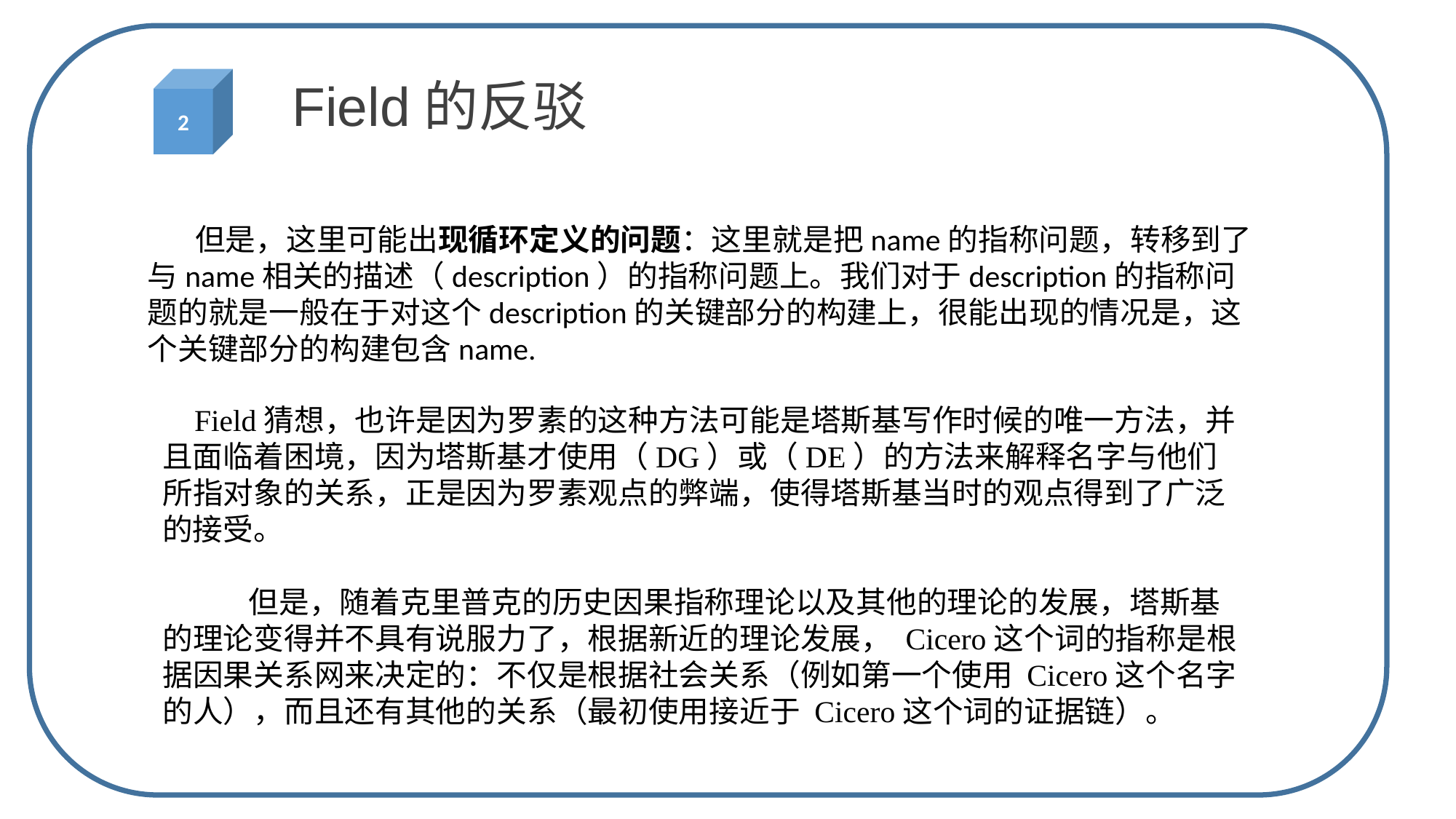

2
Field的反驳

      但是，这里可能出现循环定义的问题：这里就是把name的指称问题，转移到了与name相关的描述（description）的指称问题上。我们对于description的指称问题的就是一般在于对这个description的关键部分的构建上，很能出现的情况是，这个关键部分的构建包含name.
Field猜想，也许是因为罗素的这种方法可能是塔斯基写作时候的唯一方法，并且面临着困境，因为塔斯基才使用（DG）或（DE）的方法来解释名字与他们所指对象的关系，正是因为罗素观点的弊端，使得塔斯基当时的观点得到了广泛的接受。
       但是，随着克里普克的历史因果指称理论以及其他的理论的发展，塔斯基的理论变得并不具有说服力了，根据新近的理论发展， Cicero这个词的指称是根据因果关系网来决定的：不仅是根据社会关系（例如第一个使用 Cicero这个名字的人），而且还有其他的关系（最初使用接近于 Cicero这个词的证据链）。